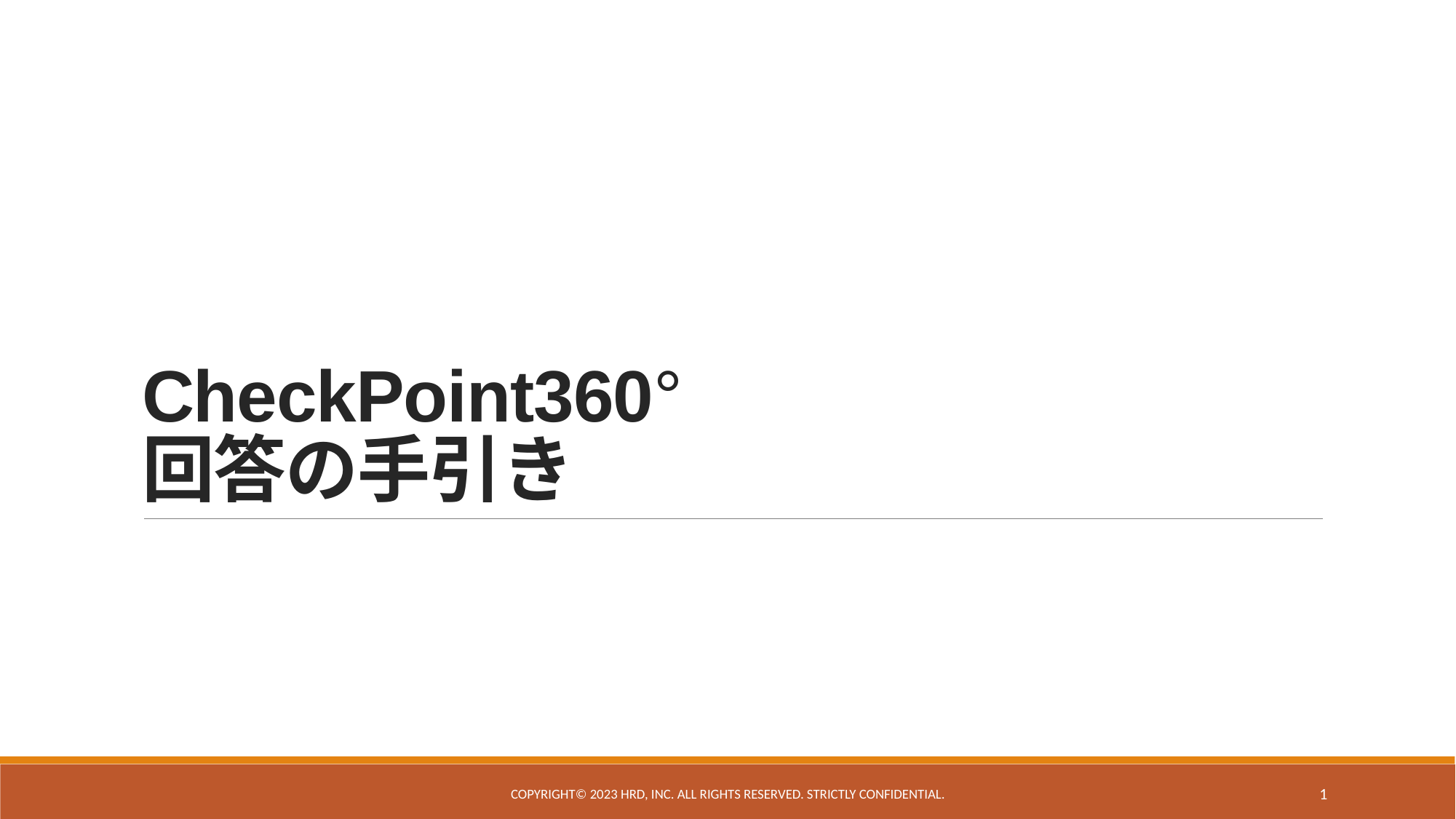

# CheckPoint360° 回答の手引き
Copyright©️ 2023 HRD, Inc. All Rights Reserved. Strictly Confidential.
1